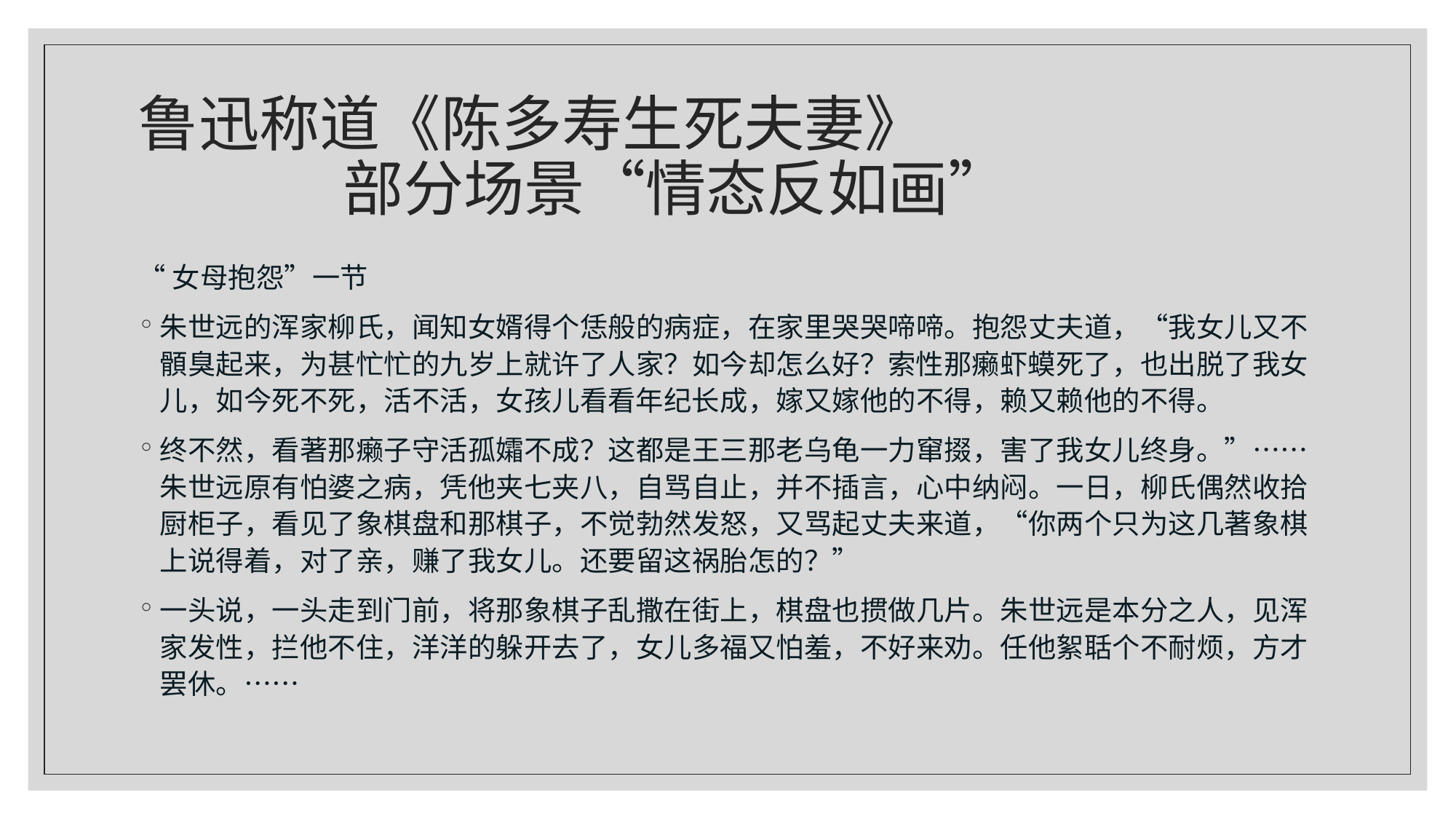

# 鲁迅称道《陈多寿生死夫妻》 部分场景“情态反如画”
“女母抱怨”一节
朱世远的浑家柳氏，闻知女婿得个恁般的病症，在家里哭哭啼啼。抱怨丈夫道，“我女儿又不顝臭起来，为甚忙忙的九岁上就许了人家？如今却怎么好？索性那癞虾蟆死了，也出脱了我女儿，如今死不死，活不活，女孩儿看看年纪长成，嫁又嫁他的不得，赖又赖他的不得。
终不然，看著那癞子守活孤孀不成？这都是王三那老乌龟一力窜掇，害了我女儿终身。”……朱世远原有怕婆之病，凭他夹七夹八，自骂自止，并不插言，心中纳闷。一日，柳氏偶然收拾厨柜子，看见了象棋盘和那棋子，不觉勃然发怒，又骂起丈夫来道，“你两个只为这几著象棋上说得着，对了亲，赚了我女儿。还要留这祸胎怎的？”
一头说，一头走到门前，将那象棋子乱撒在街上，棋盘也掼做几片。朱世远是本分之人，见浑家发性，拦他不住，洋洋的躲开去了，女儿多福又怕羞，不好来劝。任他絮聒个不耐烦，方才罢休。……